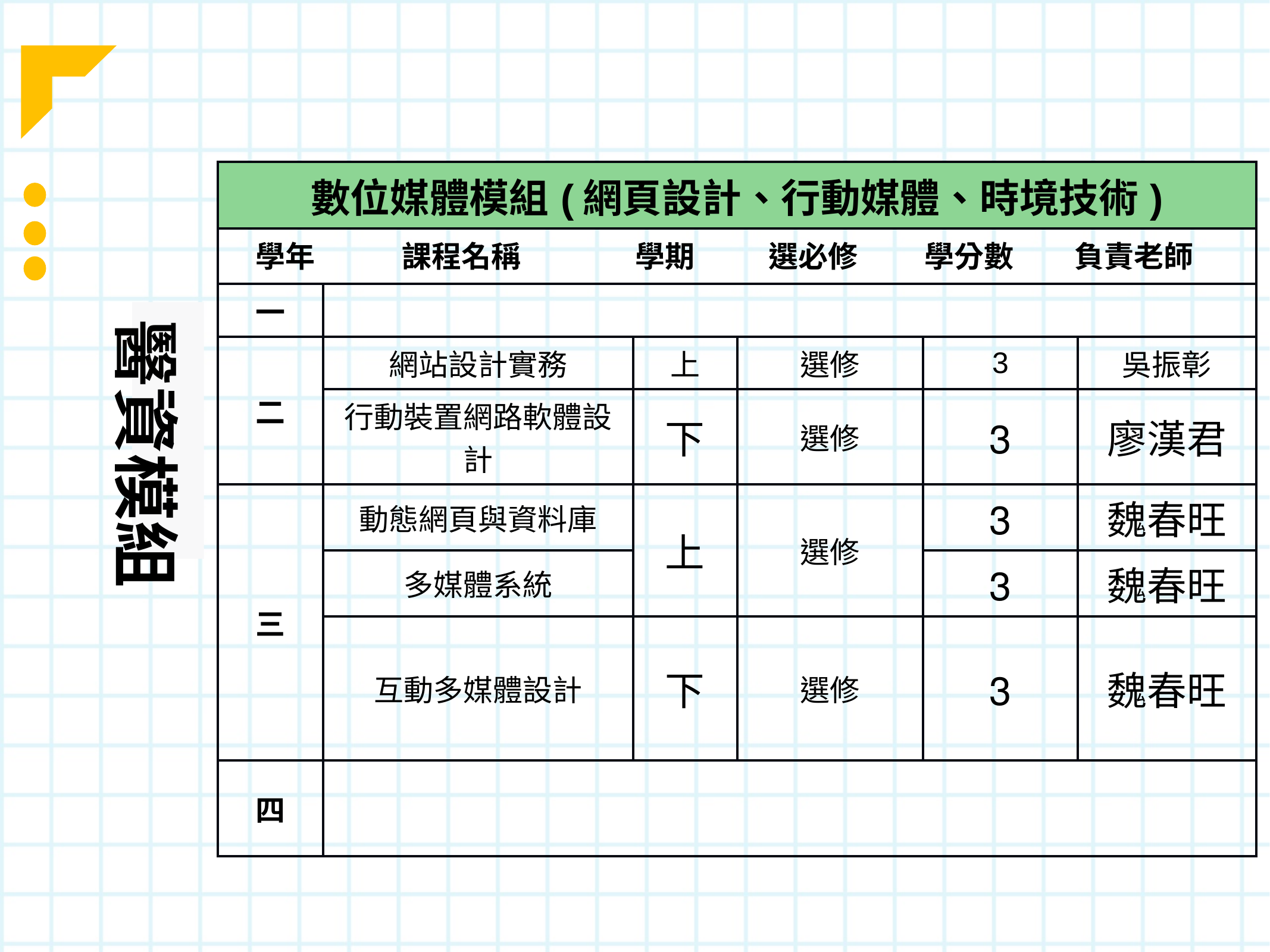

| 數位媒體模組(網頁設計、行動媒體、時境技術) |  |  |  |  |  |
| --- | --- | --- | --- | --- | --- |
| 學年 課程名稱 學期 選必修 學分數 負責老師 |  |  |  |  |  |
| 一 |  |  |  |  |  |
| 二 | 網站設計實務 | 上 | 選修 | 3 | 吳振彰 |
|  | 行動裝置網路軟體設計 | 下 | 選修 | 3 | 廖漢君 |
| 三 | 動態網頁與資料庫 | 上 | 選修 | 3 | 魏春旺 |
|  | 多媒體系統 |  |  | 3 | 魏春旺 |
|  | 互動多媒體設計 | 下 | 選修 | 3 | 魏春旺 |
| 四 |  |  |  |  |  |

醫資模組